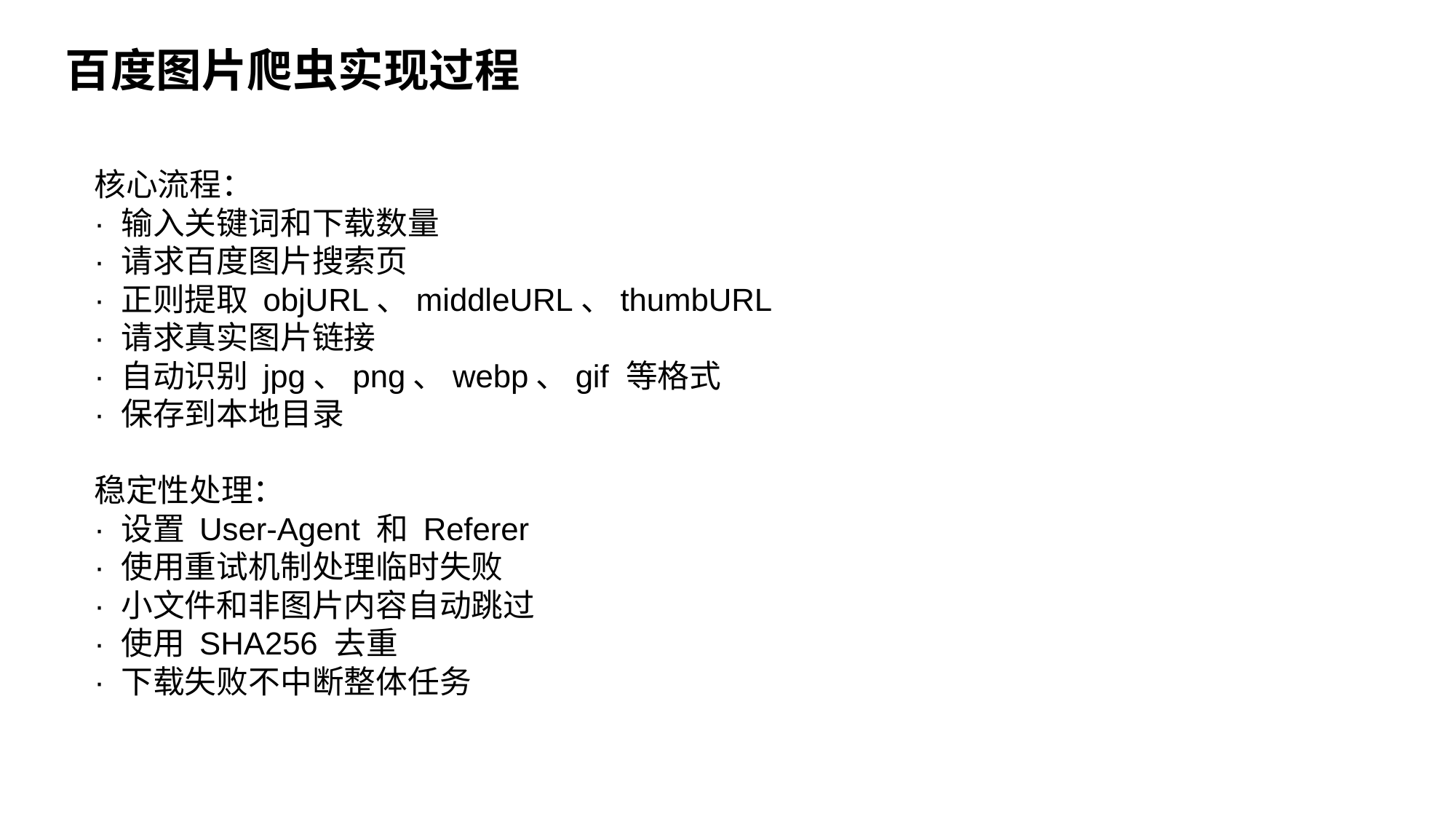

百度图片爬虫实现过程
核心流程：
· 输入关键词和下载数量
· 请求百度图片搜索页
· 正则提取 objURL、middleURL、thumbURL
· 请求真实图片链接
· 自动识别 jpg、png、webp、gif 等格式
· 保存到本地目录

稳定性处理：
· 设置 User-Agent 和 Referer
· 使用重试机制处理临时失败
· 小文件和非图片内容自动跳过
· 使用 SHA256 去重
· 下载失败不中断整体任务